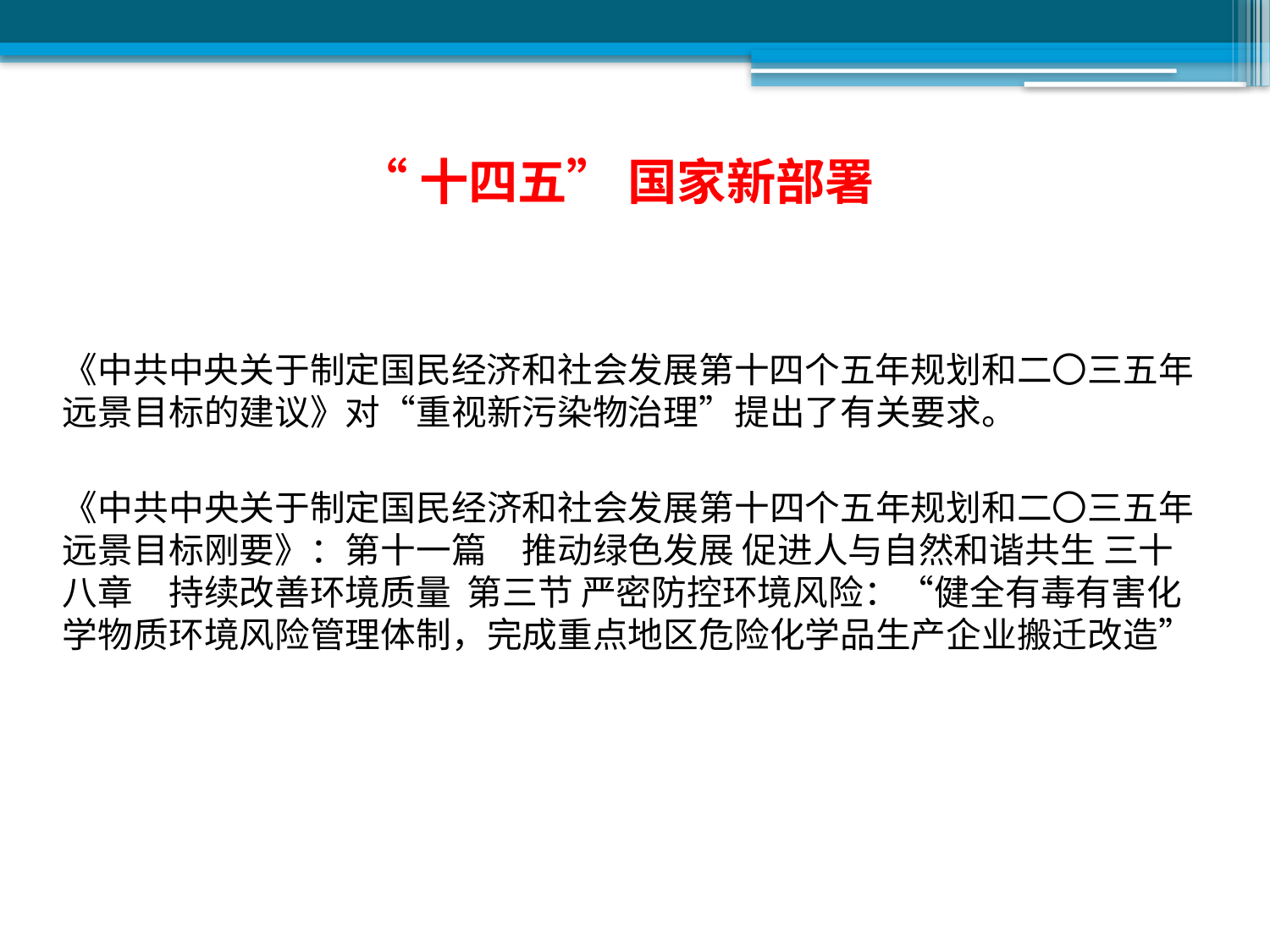

# “十四五” 国家新部署

《中共中央关于制定国民经济和社会发展第十四个五年规划和二〇三五年远景目标的建议》对“重视新污染物治理”提出了有关要求。

《中共中央关于制定国民经济和社会发展第十四个五年规划和二〇三五年远景目标刚要》：第十一篇　推动绿色发展 促进人与自然和谐共生 三十八章　持续改善环境质量  第三节 严密防控环境风险：“健全有毒有害化学物质环境风险管理体制，完成重点地区危险化学品生产企业搬迁改造”